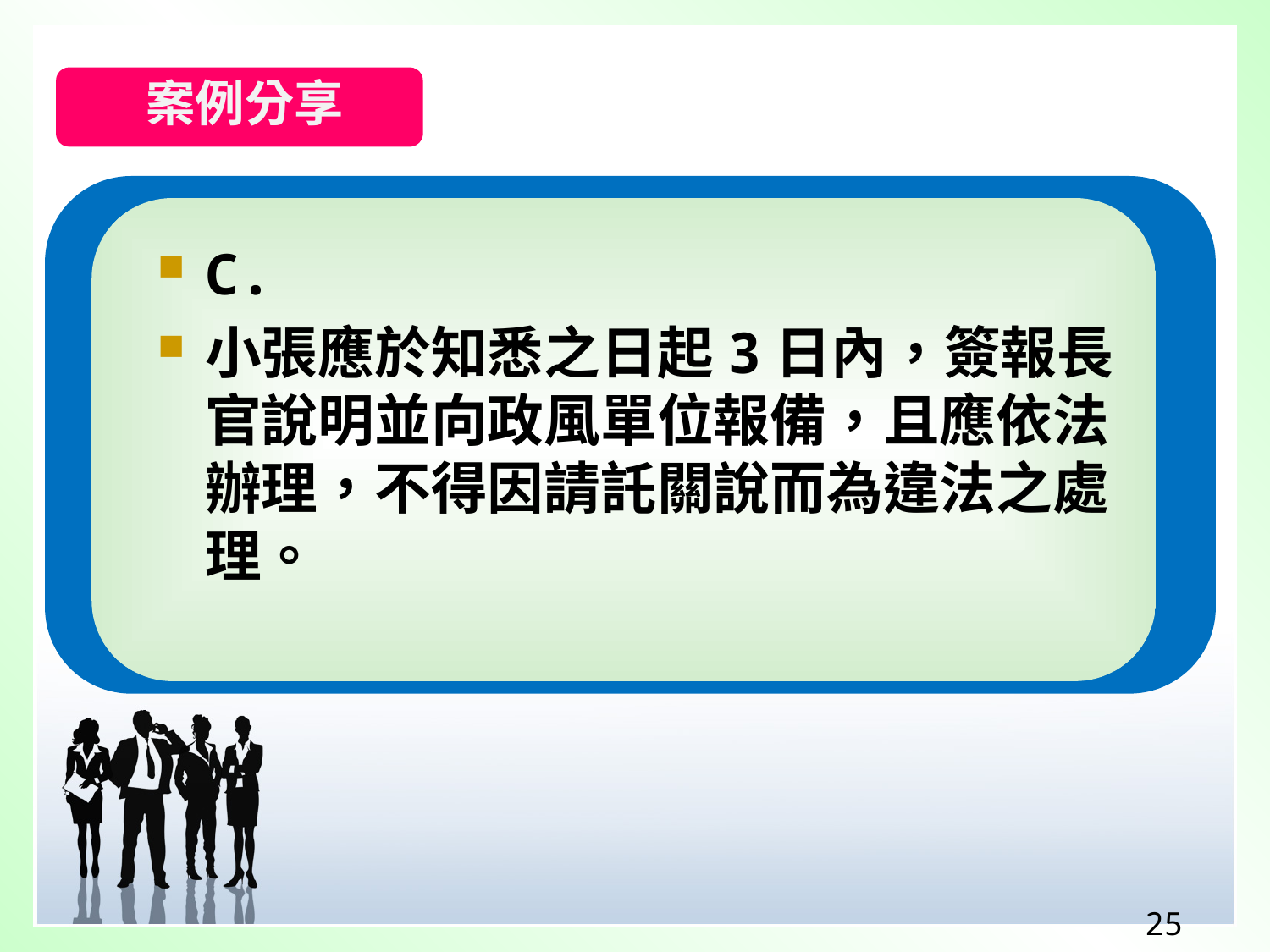

案例分享

C.
小張應於知悉之日起3日內，簽報長官說明並向政風單位報備，且應依法辦理，不得因請託關說而為違法之處理。
                                     25